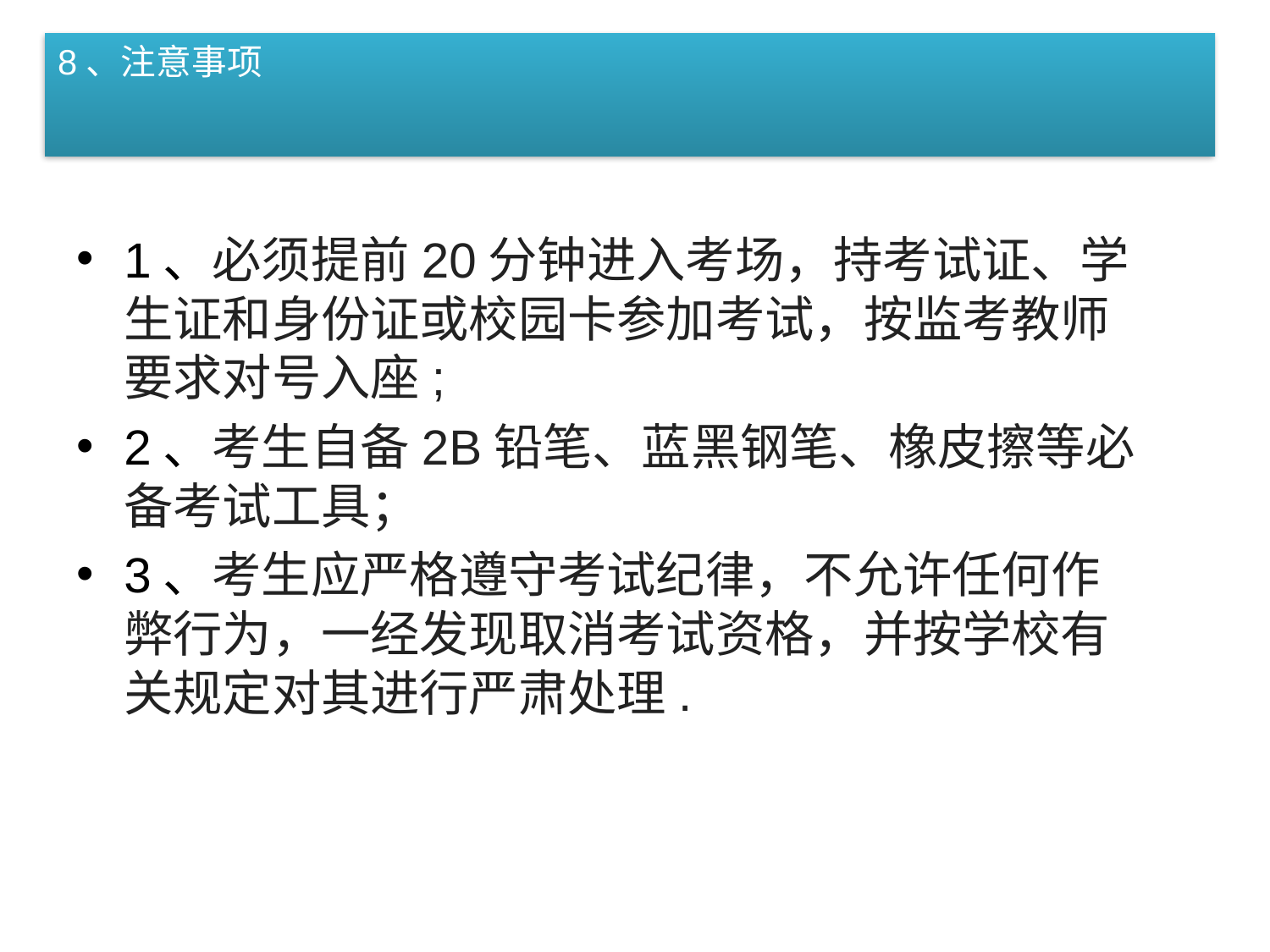

8、注意事项
1、必须提前20分钟进入考场，持考试证、学生证和身份证或校园卡参加考试，按监考教师要求对号入座;
2、考生自备2B铅笔、蓝黑钢笔、橡皮擦等必备考试工具；
3、考生应严格遵守考试纪律，不允许任何作弊行为，一经发现取消考试资格，并按学校有关规定对其进行严肃处理.